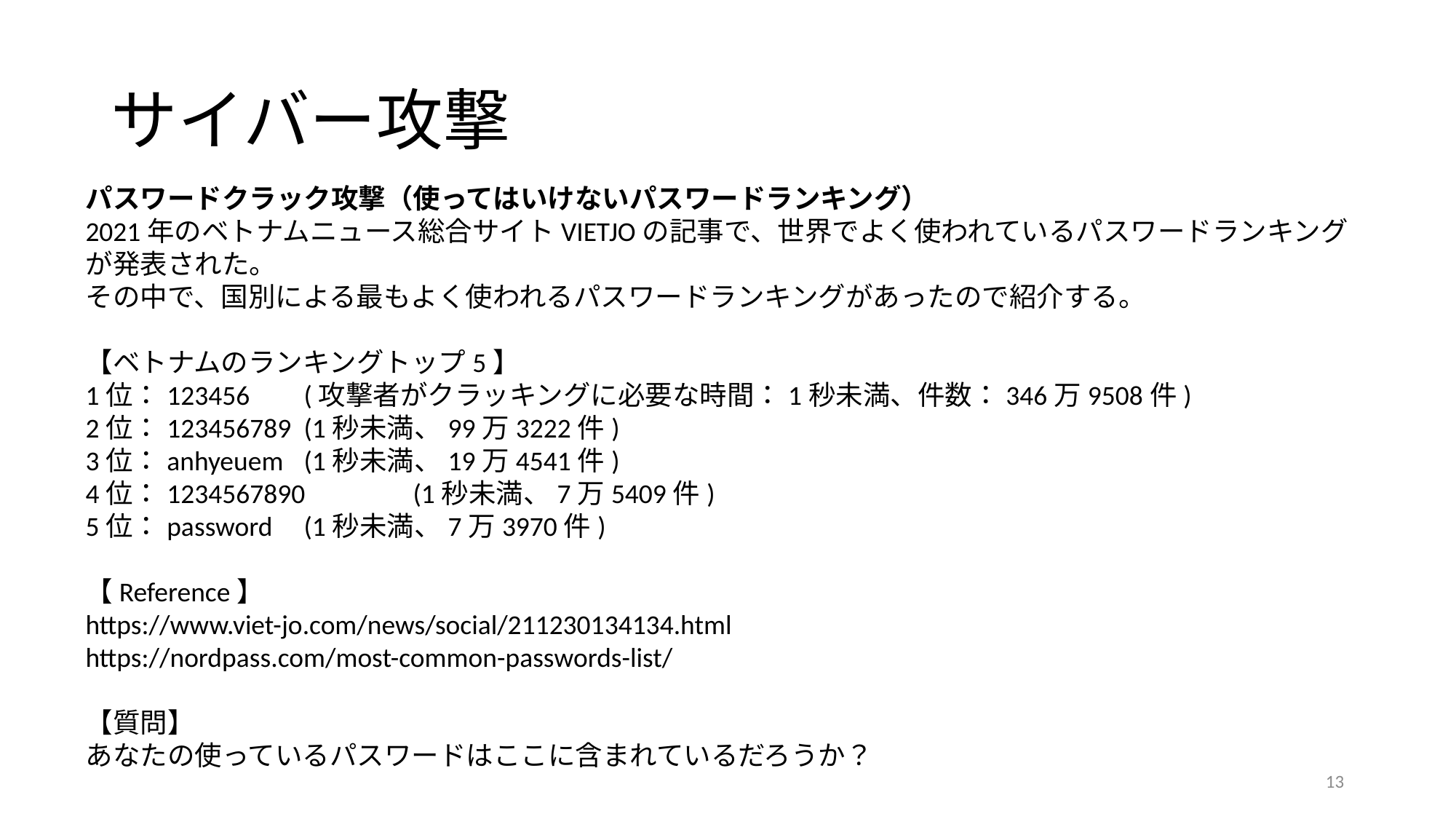

# サイバー攻撃
パスワードクラック攻撃（使ってはいけないパスワードランキング）
2021年のベトナムニュース総合サイトVIETJOの記事で、世界でよく使われているパスワードランキングが発表された。
その中で、国別による最もよく使われるパスワードランキングがあったので紹介する。

【ベトナムのランキングトップ5】
1位：123456	(攻撃者がクラッキングに必要な時間：1秒未満、件数：346万9508件)
2位：123456789	(1秒未満、99万3222件)
3位：anhyeuem	(1秒未満、19万4541件)
4位：1234567890	(1秒未満、7万5409件)
5位：password	(1秒未満、7万3970件)

【Reference】
https://www.viet-jo.com/news/social/211230134134.html
https://nordpass.com/most-common-passwords-list/

【質問】
あなたの使っているパスワードはここに含まれているだろうか？
13